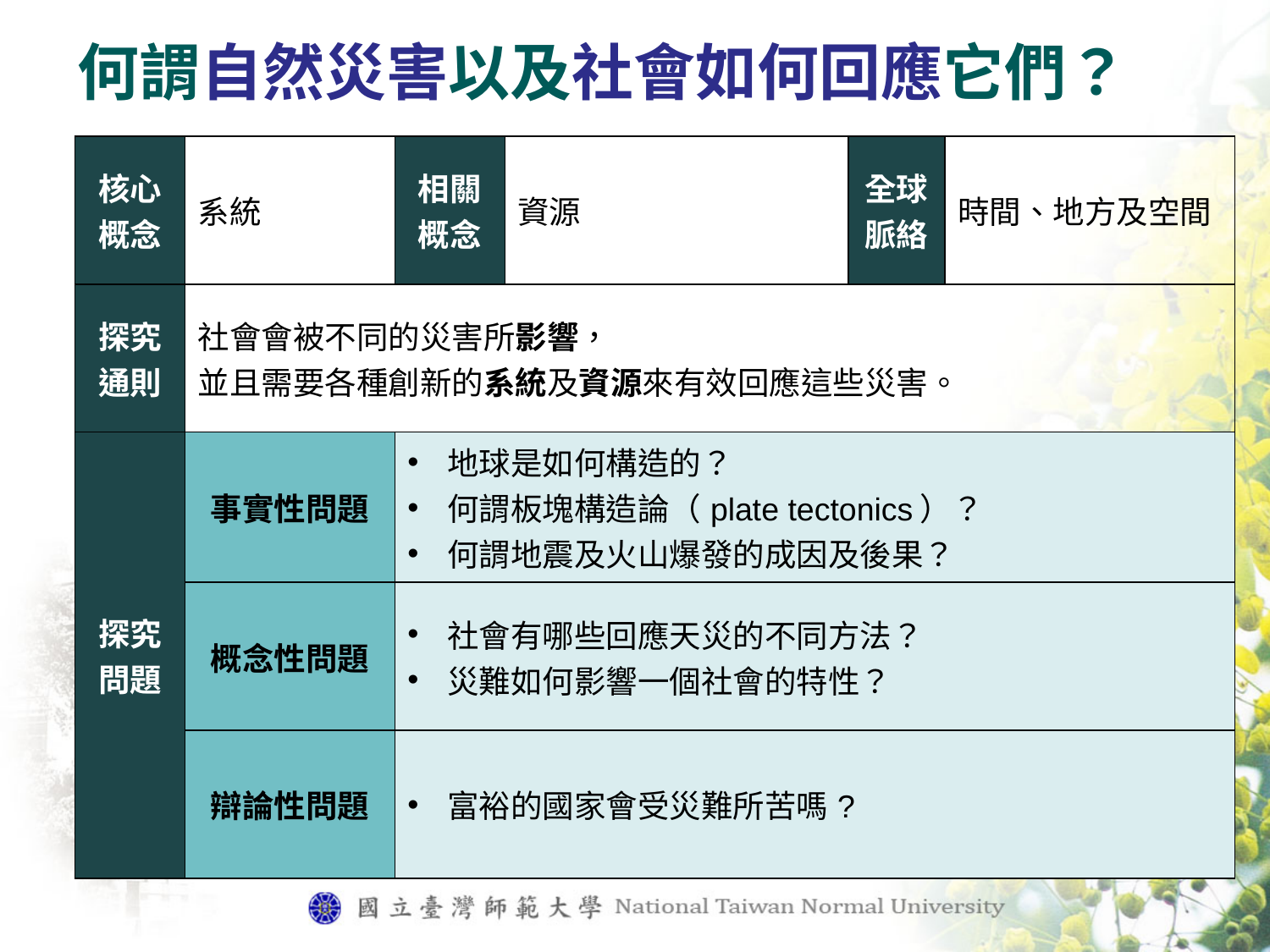

# 何謂自然災害以及社會如何回應它們？
| 核心概念 | 系統 | 相關概念 | 資源 | 全球脈絡 | 時間、地方及空間 |
| --- | --- | --- | --- | --- | --- |
| 探究通則 | 社會會被不同的災害所影響， 並且需要各種創新的系統及資源來有效回應這些災害。 |  |  |  |  |
| 探究問題 | 事實性問題 | 地球是如何構造的？ 何謂板塊構造論（plate tectonics）？ 何謂地震及火山爆發的成因及後果？ |  |  |  |
|  | 概念性問題 | 社會有哪些回應天災的不同方法？ 災難如何影響一個社會的特性？ |  |  |  |
|  | 辯論性問題 | 富裕的國家會受災難所苦嗎? |  |  |  |